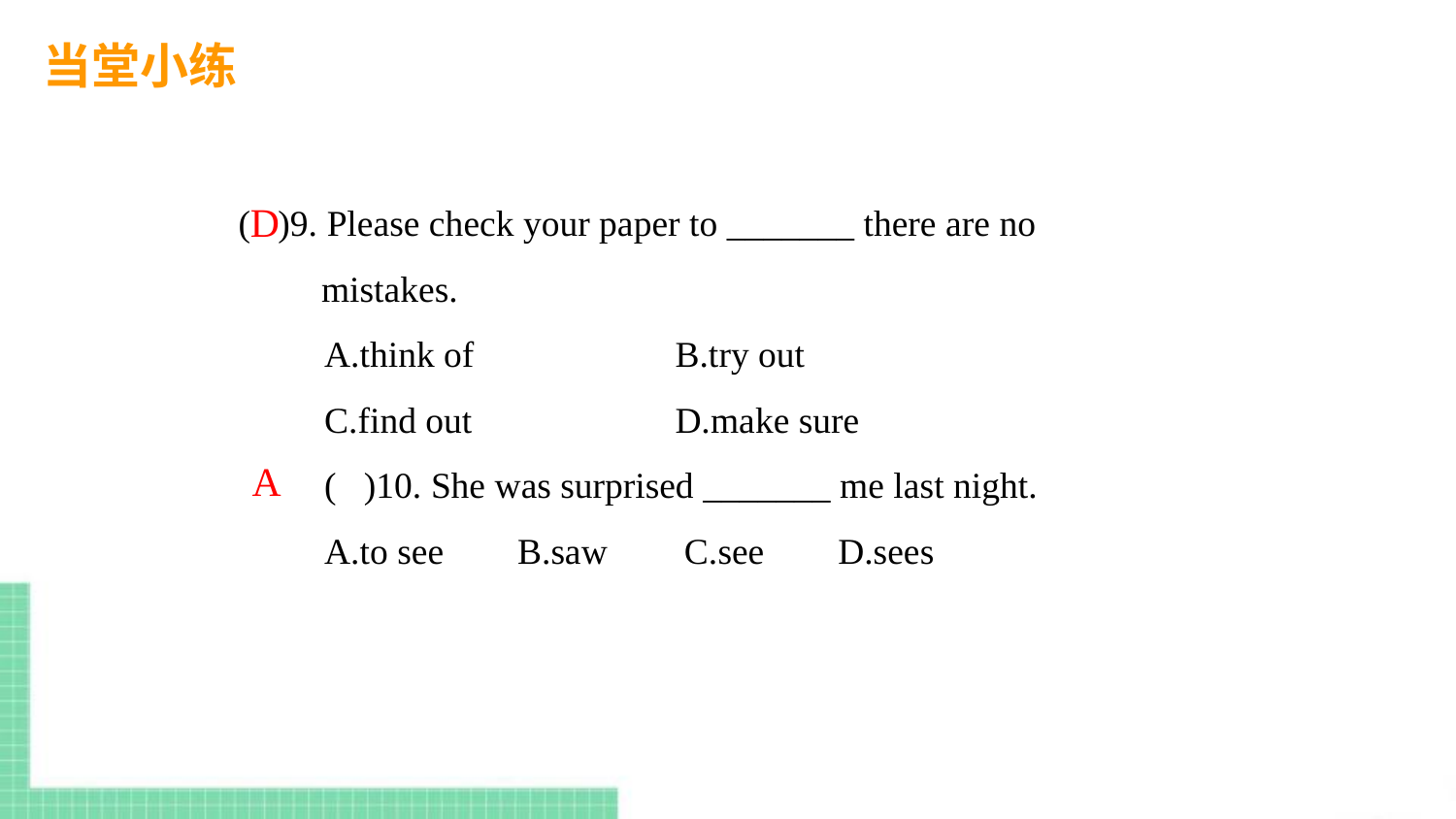

当堂小练
(   )9. Please check your paper to _______ there are no
         mistakes.
A.think of     		B.try out
C.find out     		D.make sure
(   )10. She was surprised _______ me last night.
A.to see        B.saw      	 C.see        D.sees
D
A